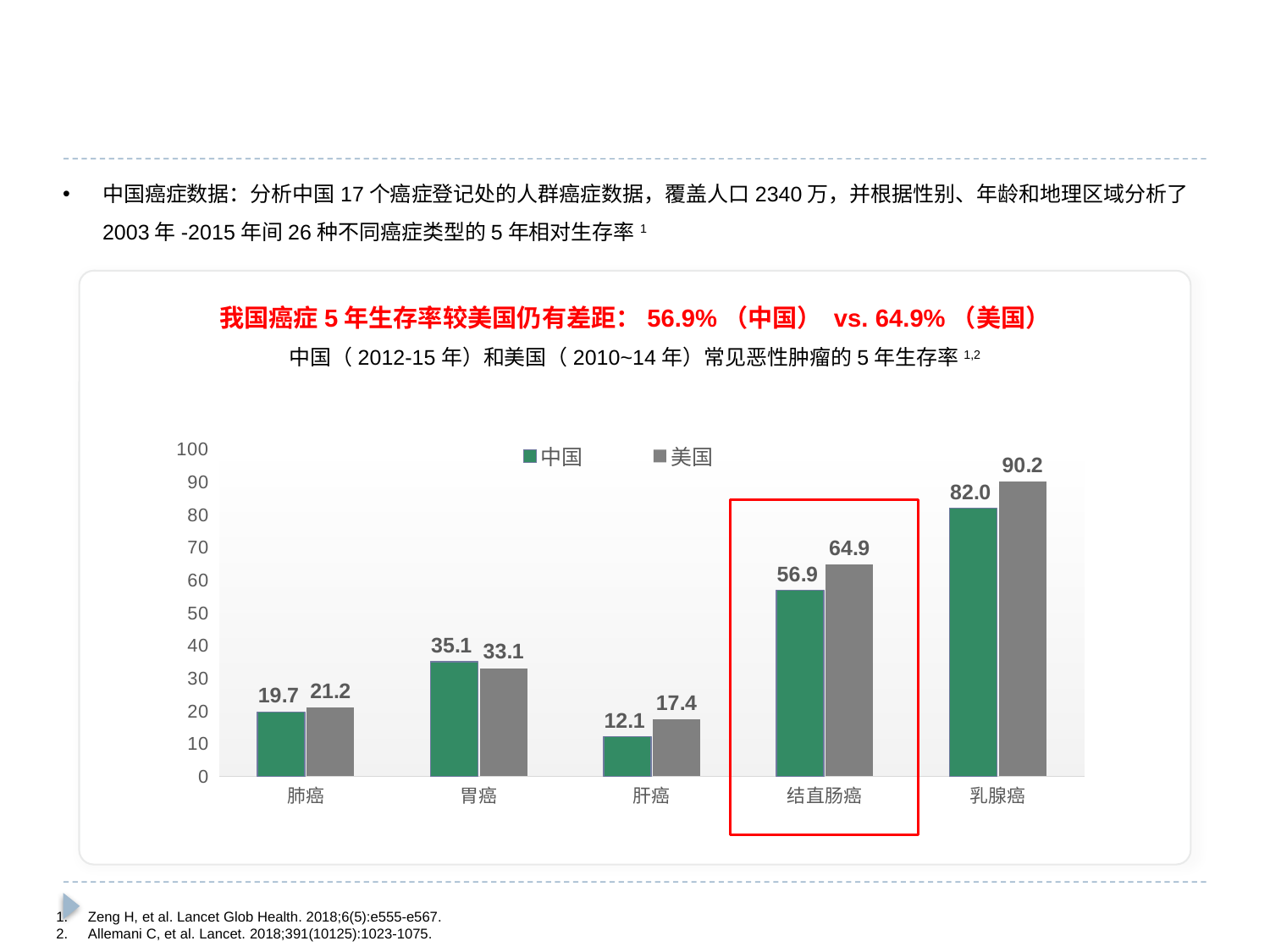

我国结直肠癌患者5年生存率较美国仍有差距
中国癌症数据：分析中国17个癌症登记处的人群癌症数据，覆盖人口2340万，并根据性别、年龄和地理区域分析了2003年-2015年间26种不同癌症类型的5年相对生存率1

我国癌症5年生存率较美国仍有差距：56.9%（中国） vs. 64.9%（美国）
中国（2012-15年）和美国（2010~14年）常见恶性肿瘤的5年生存率1,2

### Chart

| Category | 中国 | 美国 |
|---|---|---|
| 肺癌 | 19.7 | 21.2 |
| 胃癌 | 35.1 | 33.1 |
| 肝癌 | 12.1 | 17.4 |
| 结直肠癌 | 56.9 | 64.9 |
| 乳腺癌 | 82.0 | 90.2 |
Zeng H, et al. Lancet Glob Health. 2018;6(5):e555-e567.
Allemani C, et al. Lancet. 2018;391(10125):1023-1075.